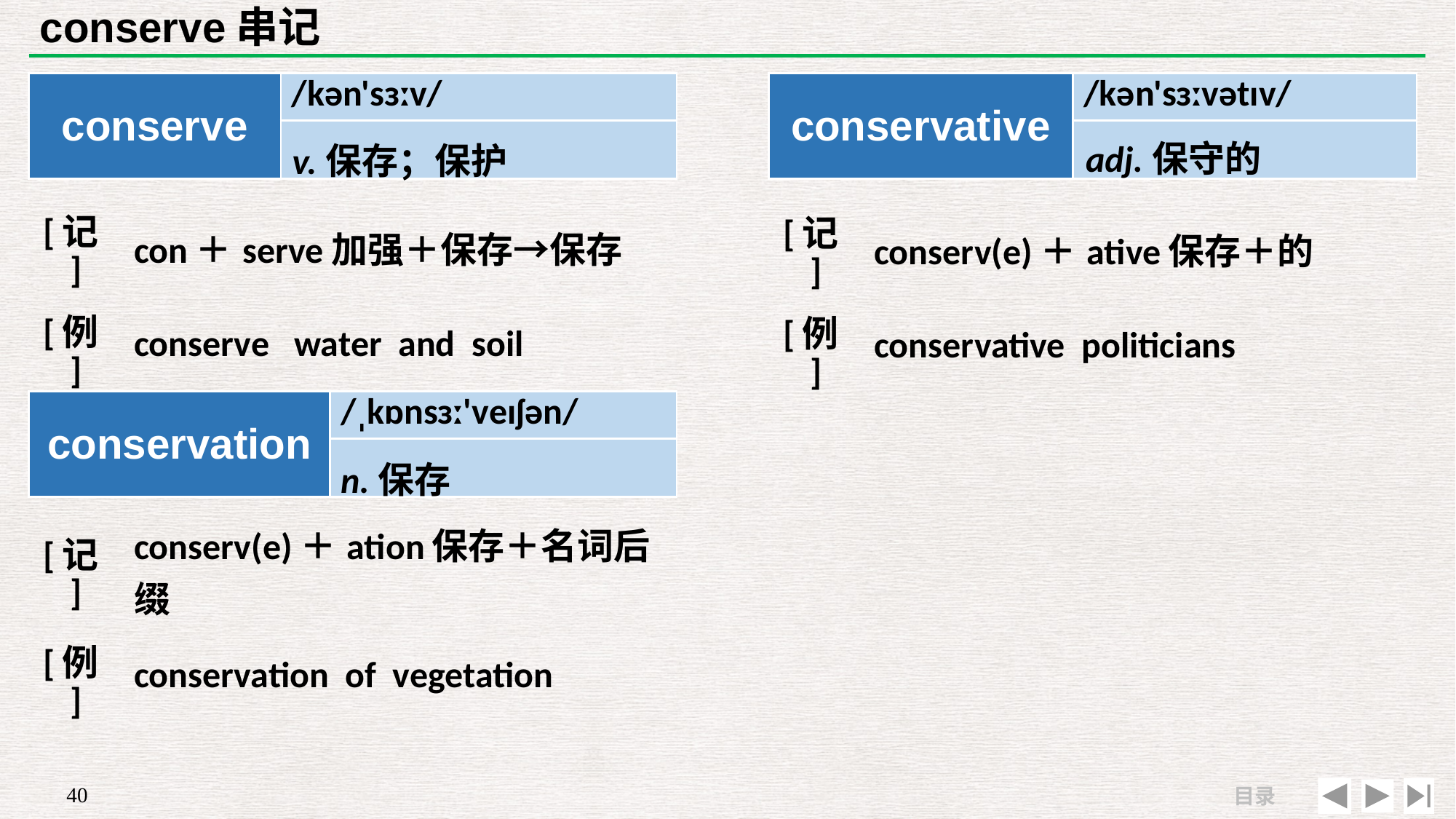

# conserve串记

| conserve | /kən'sɜːv/ |
| --- | --- |
|  |  |
| conservative | /kən'sɜːvətɪv/ |
| --- | --- |
|  |  |
adj.保守的
v.保存；保护
| [记] | con＋serve加强＋保存→保存 |
| --- | --- |
| [例] | conserve water and soil |
| [记] | conserv(e)＋ative保存＋的 |
| --- | --- |
| [例] | conservative politicians |
| conservation | /ˌkɒnsɜː'veɪʃən/ |
| --- | --- |
|  |  |
n.保存
| [记] | conserv(e)＋ation保存＋名词后缀 |
| --- | --- |
| [例] | conservation of vegetation |